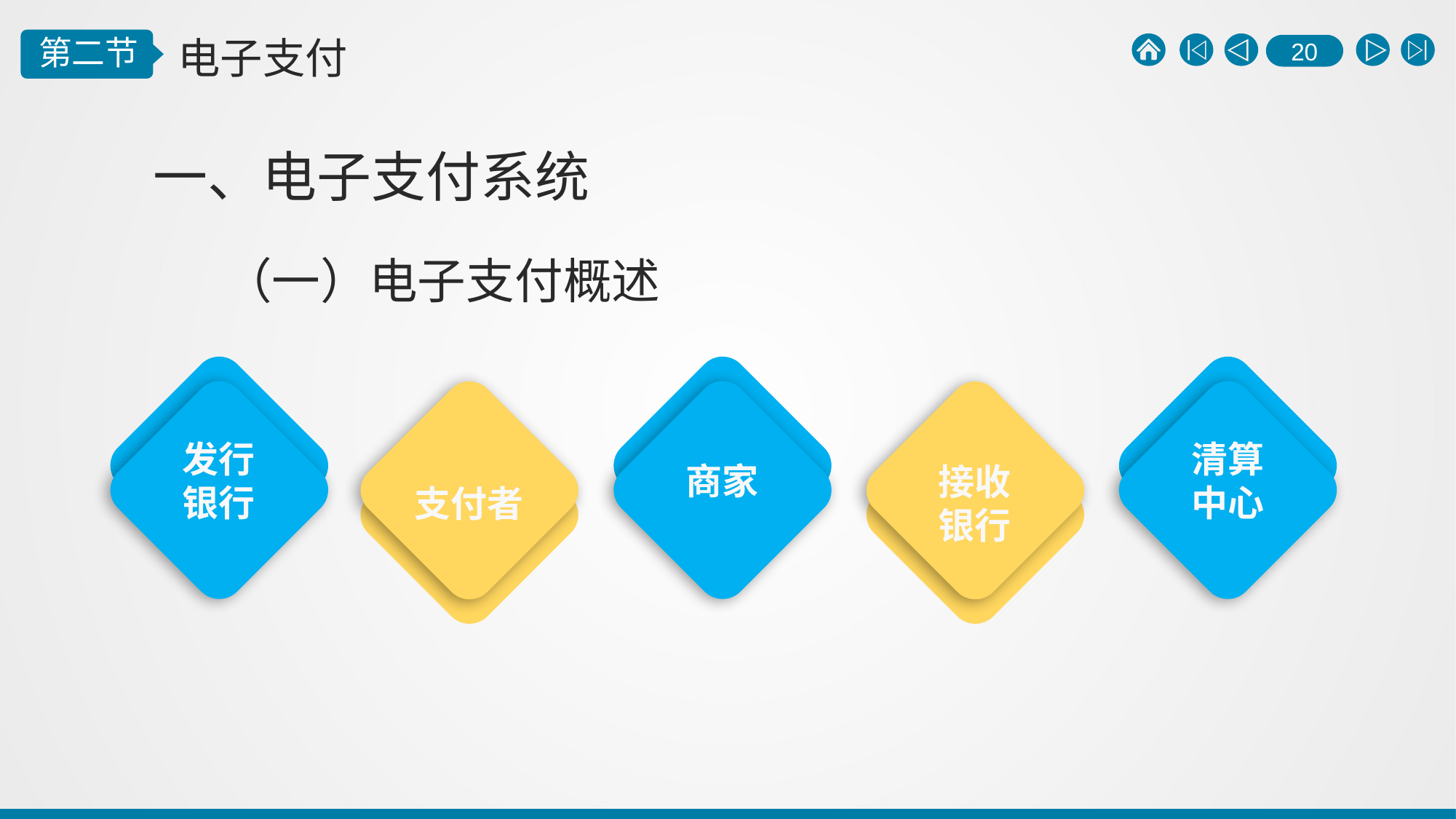

一、电子支付系统
（一）电子支付概述

发行
银行

商家

清算
中心

支付者

接收
银行